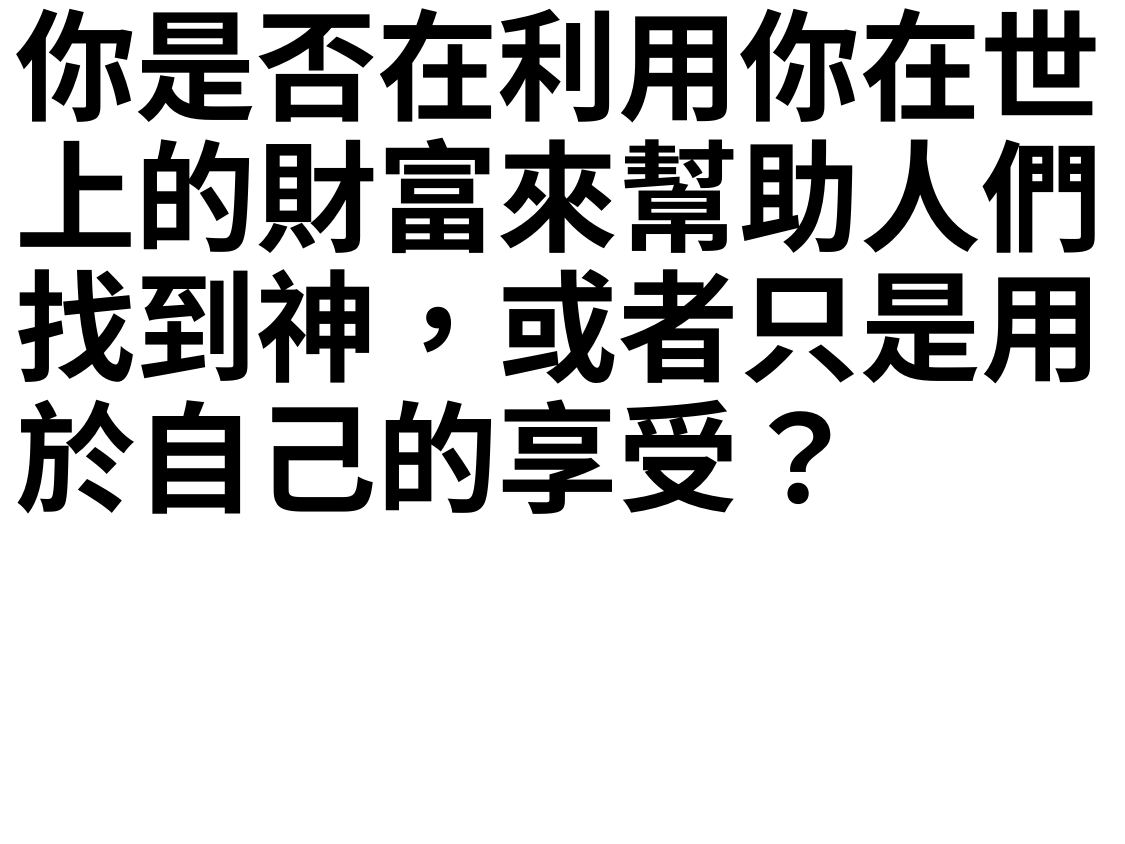

你是否在利用你在世上的財富來幫助人們找到神，或者只是用於自己的享受？